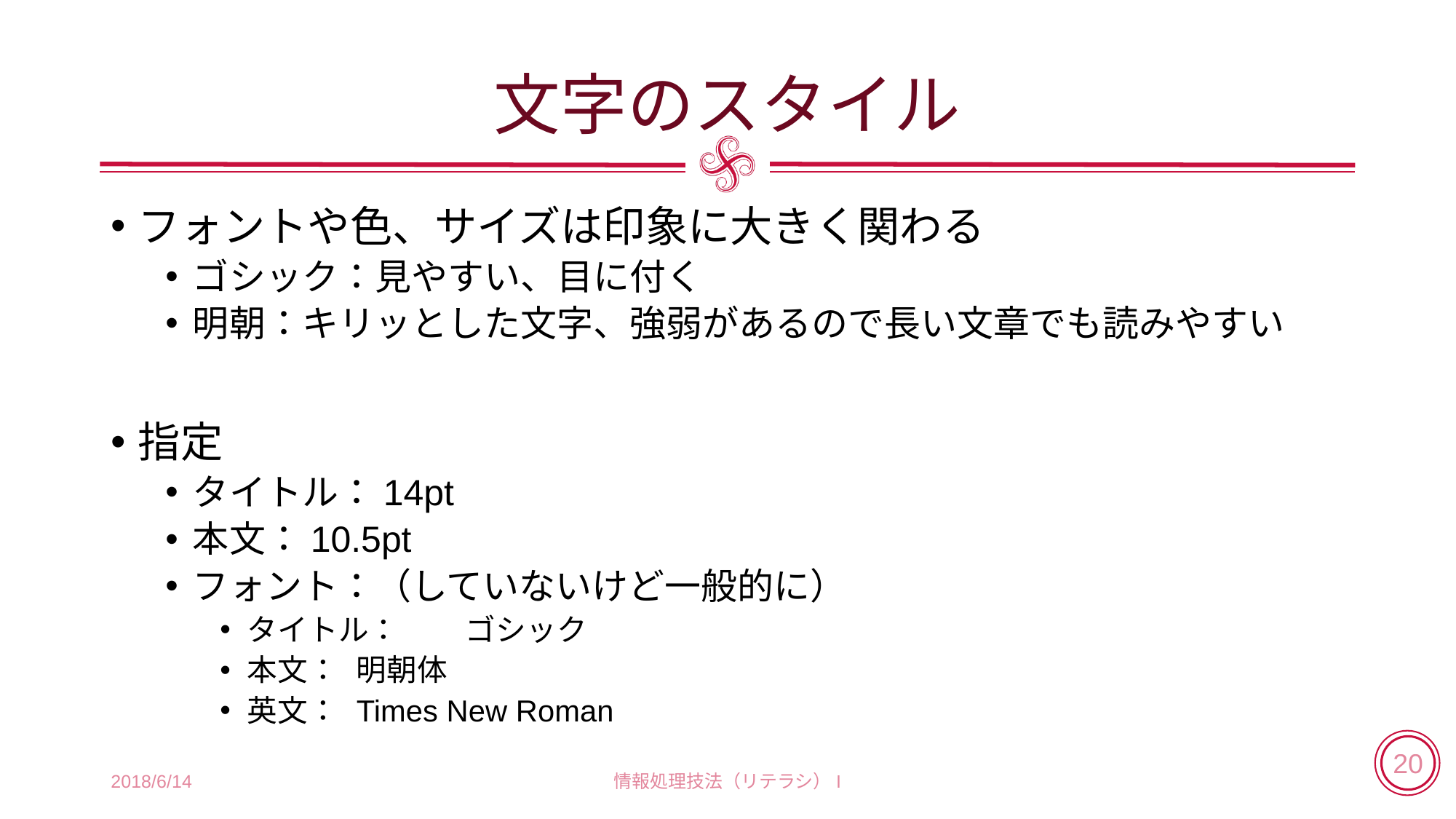

# 文字のスタイル
フォントや色、サイズは印象に大きく関わる
ゴシック：見やすい、目に付く
明朝：キリッとした文字、強弱があるので長い文章でも読みやすい

指定
タイトル：14pt
本文：10.5pt
フォント：（していないけど一般的に）
タイトル：	ゴシック
本文：	明朝体
英文：	Times New Roman
2018/6/14
情報処理技法（リテラシ）I